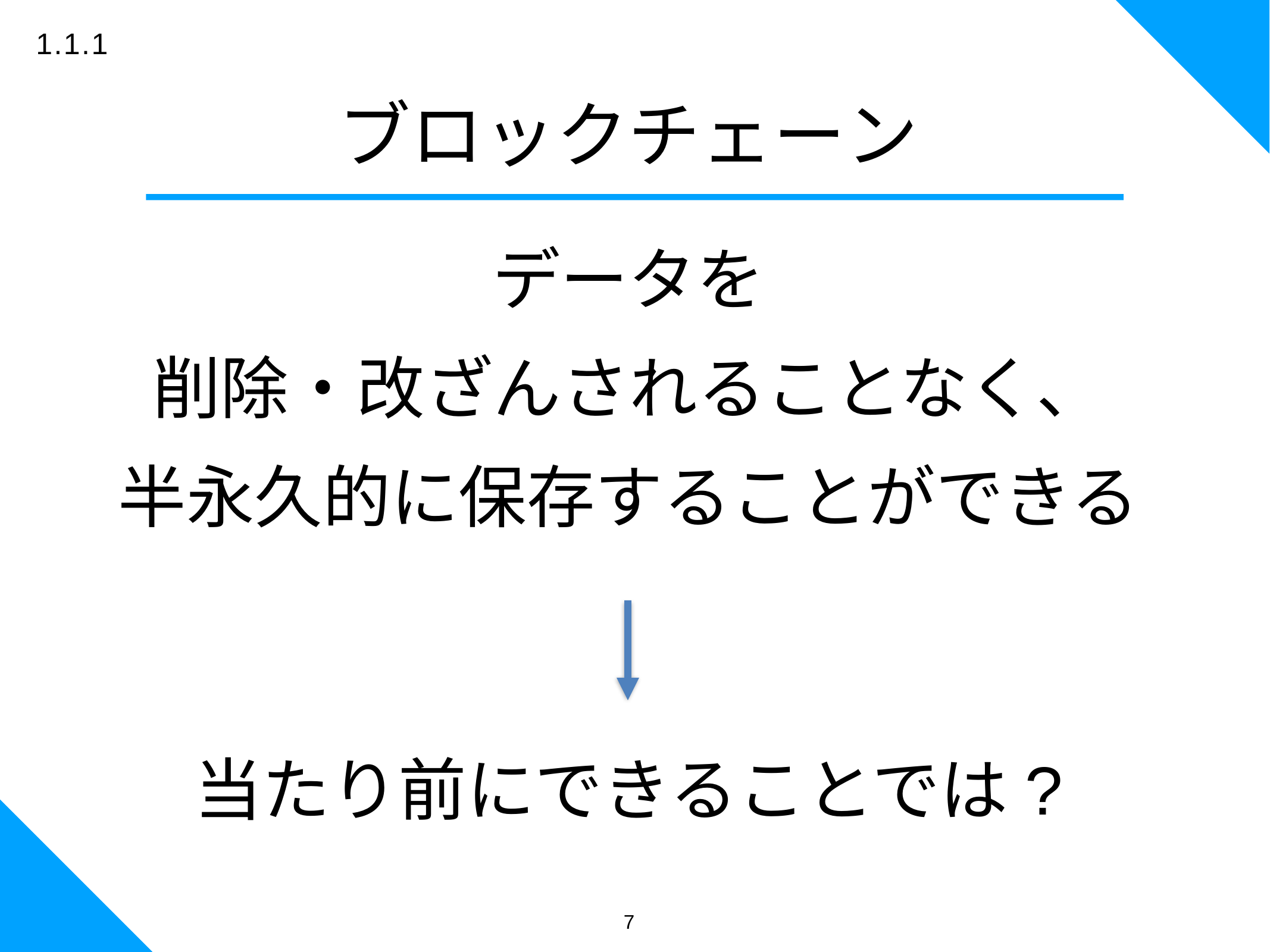

1.1.1
ブロックチェーン
データを
削除・改ざんされることなく、
半永久的に保存することができる

当たり前にできることでは?
7